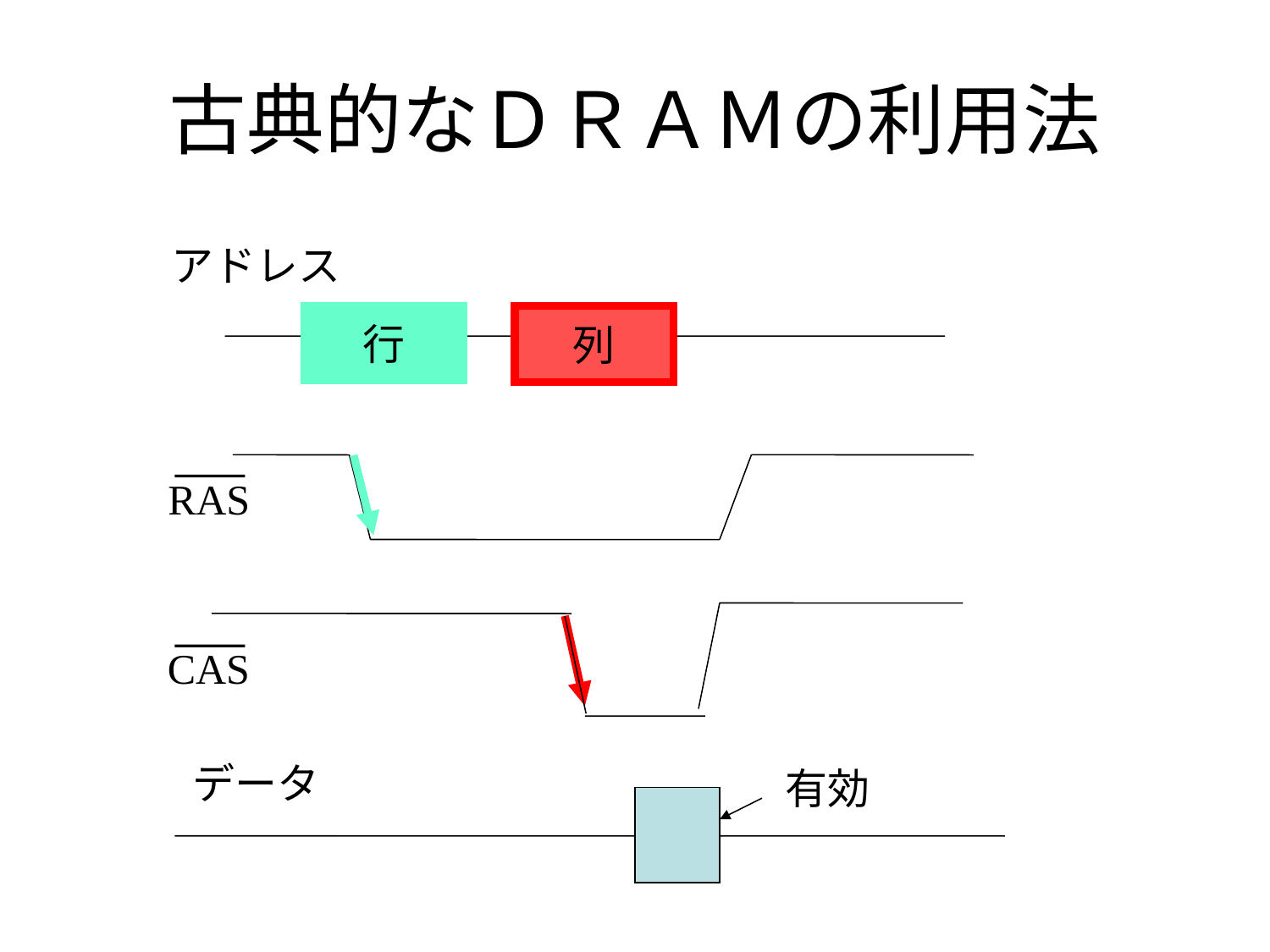

# 古典的なＤＲＡＭの利用法
アドレス
行

列

RAS

CAS

データ
有効